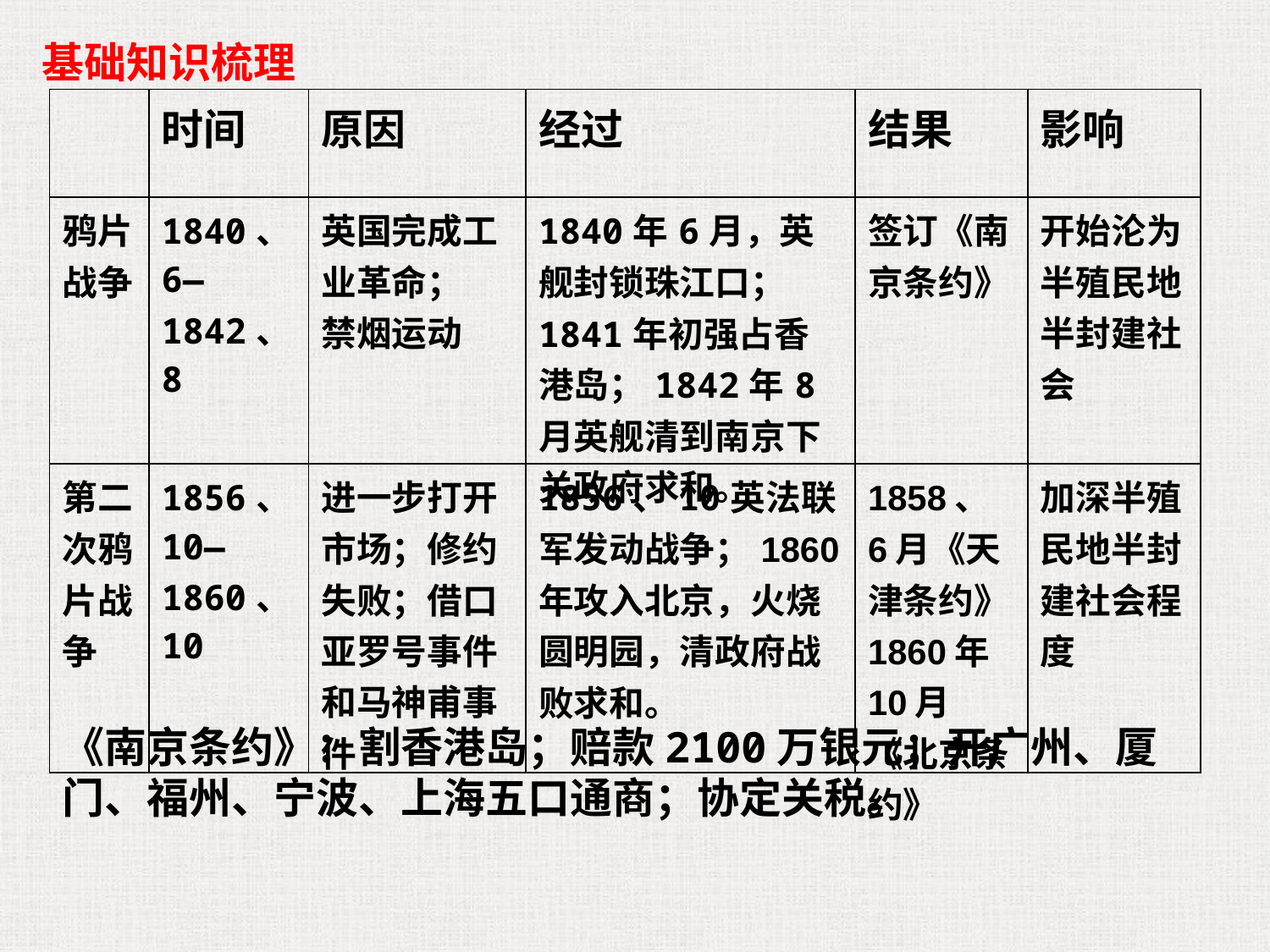

基础知识梳理
|  | 时间 | 原因 | 经过 | 结果 | 影响 |
| --- | --- | --- | --- | --- | --- |
| 鸦片 战争 | 1840、6—1842、8 | 英国完成工业革命； 禁烟运动 | 1840年6月，英舰封锁珠江口；1841年初强占香港岛；1842年8月英舰清到南京下关政府求和。 | 签订《南京条约》 | 开始沦为半殖民地半封建社会 |
| 第二 次鸦 片战 争 | 1856、10—1860、10 | 进一步打开市场；修约失败；借口亚罗号事件和马神甫事件 | 1856、10英法联军发动战争；1860年攻入北京，火烧圆明园，清政府战败求和。 | 1858、6月《天津条约》1860年10月《北京条约》 | 加深半殖民地半封建社会程度 |
《南京条约》：割香港岛；赔款2100万银元；开广州、厦门、福州、宁波、上海五口通商；协定关税。